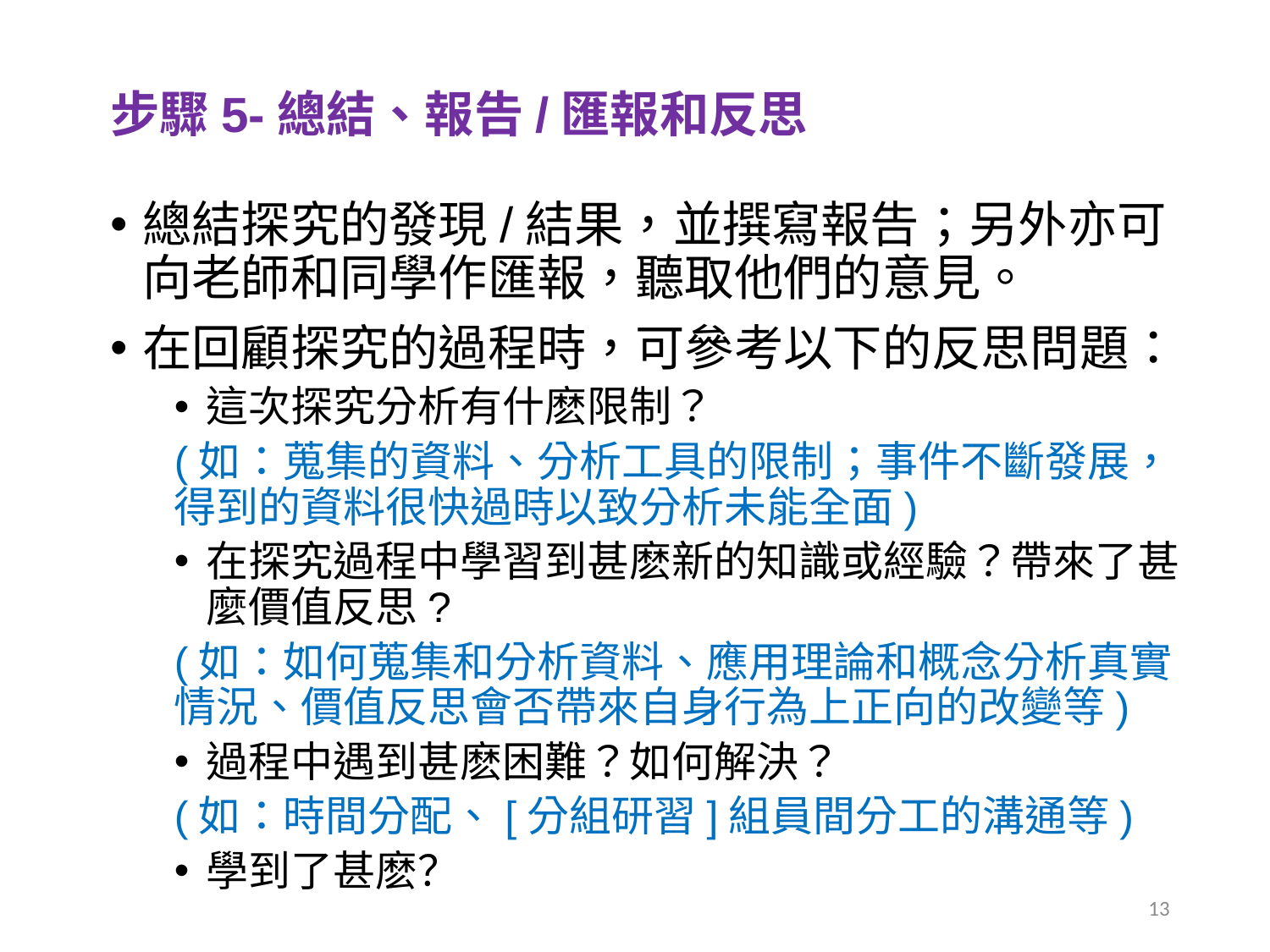

# 步驟5-總結、報告/匯報和反思

總結探究的發現/結果，並撰寫報告；另外亦可向老師和同學作匯報，聽取他們的意見。
在回顧探究的過程時，可參考以下的反思問題：
這次探究分析有什麽限制？
(如：蒐集的資料、分析工具的限制；事件不斷發展，得到的資料很快過時以致分析未能全面)
在探究過程中學習到甚麽新的知識或經驗？帶來了甚麼價值反思?
(如：如何蒐集和分析資料、應用理論和概念分析真實情況、價值反思會否帶來自身行為上正向的改變等)
過程中遇到甚麽困難？如何解決？
(如：時間分配、[分組研習]組員間分工的溝通等)
學到了甚麽？
13